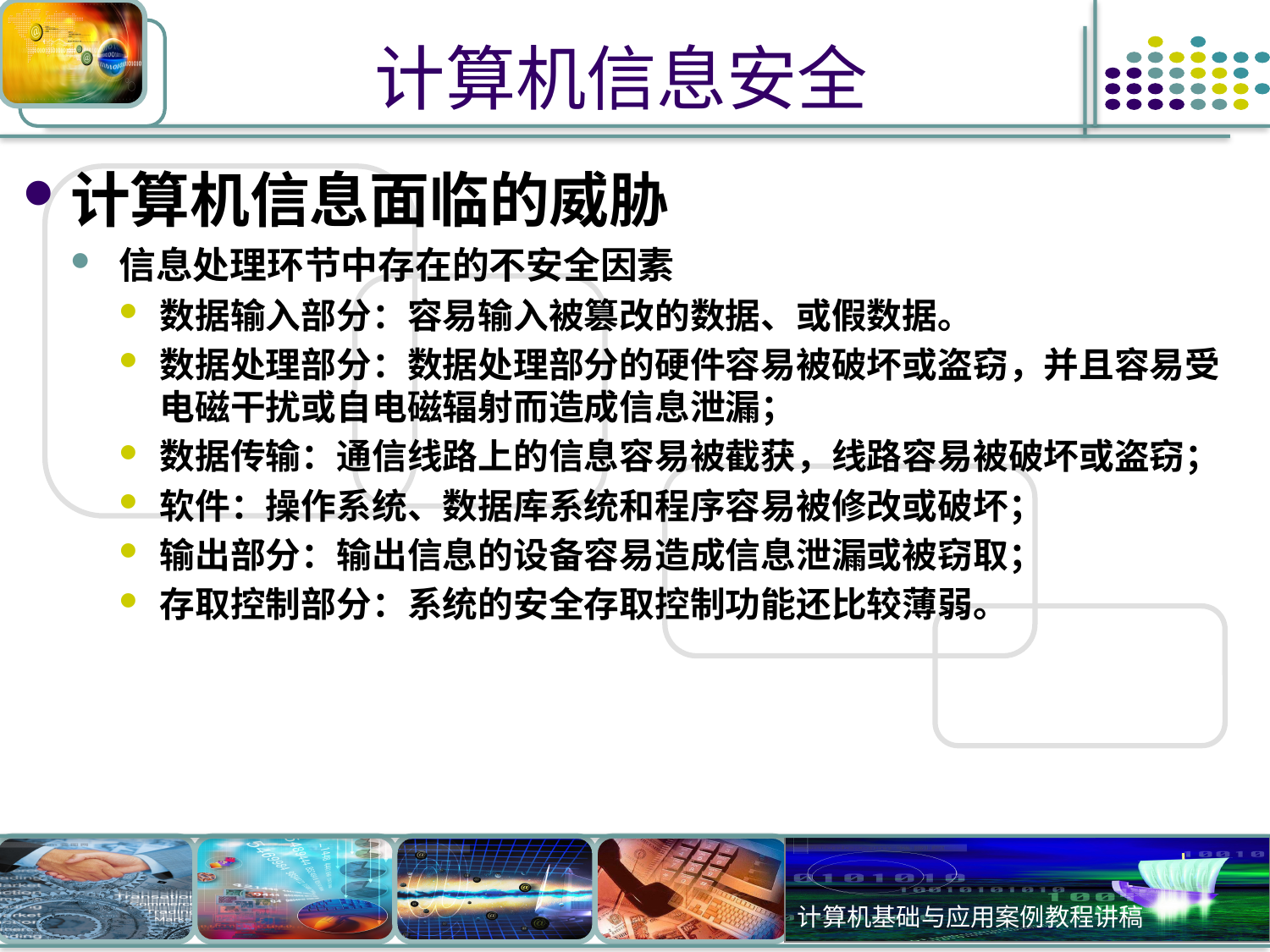

# 计算机信息安全
计算机信息面临的威胁
信息处理环节中存在的不安全因素
数据输入部分：容易输入被篡改的数据、或假数据。
数据处理部分：数据处理部分的硬件容易被破坏或盗窃，并且容易受电磁干扰或自电磁辐射而造成信息泄漏；
数据传输：通信线路上的信息容易被截获，线路容易被破坏或盗窃；
软件：操作系统、数据库系统和程序容易被修改或破坏；
输出部分：输出信息的设备容易造成信息泄漏或被窃取；
存取控制部分：系统的安全存取控制功能还比较薄弱。